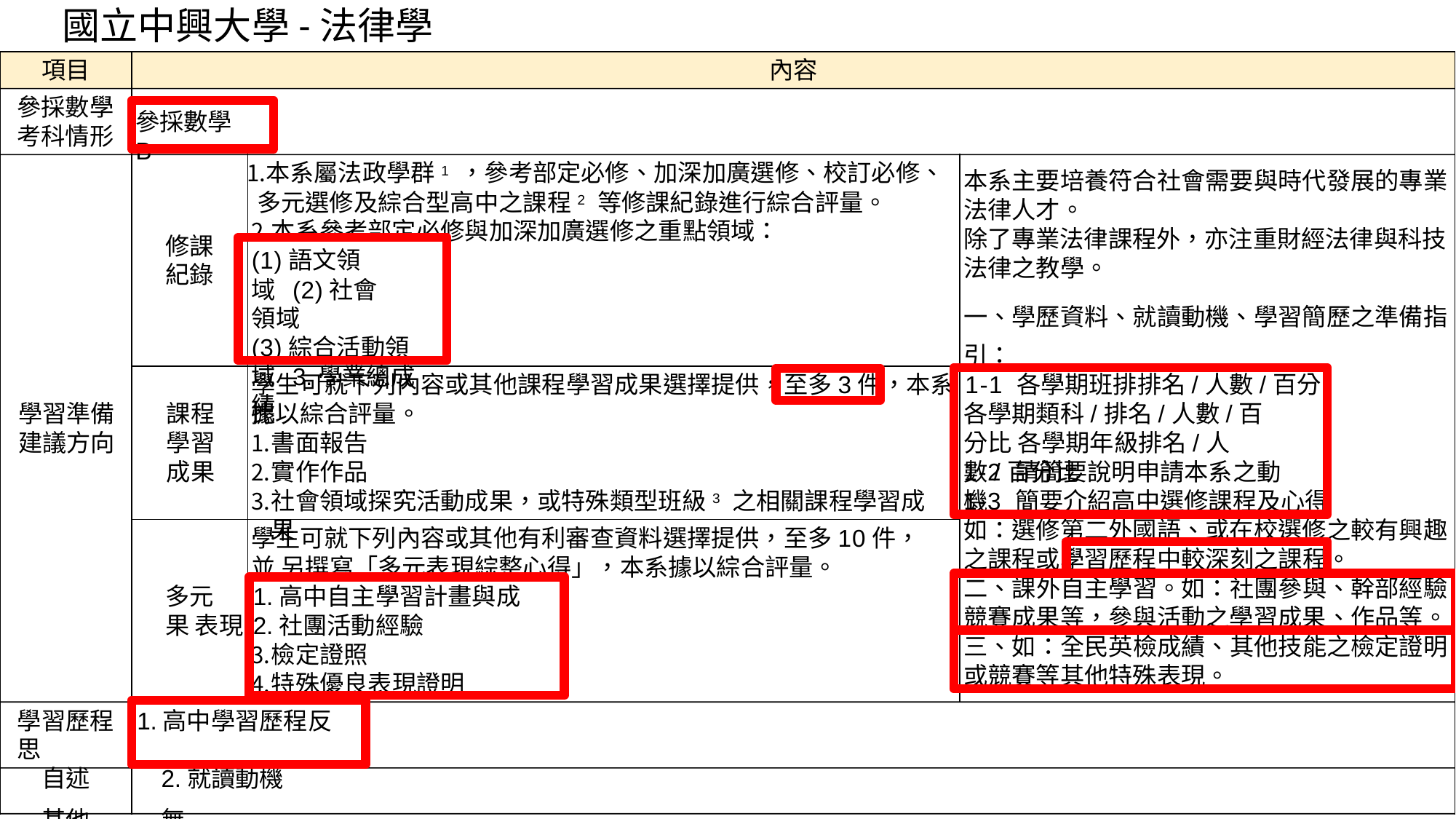

# 國立中興大學-法律學系

項目
內容
參採數學 考科情形

參採數學B
本系屬法政學群1 ，參考部定必修、加深加廣選修、校訂必修、 多元選修及綜合型高中之課程2 等修課紀錄進行綜合評量。
本系參考部定必修與加深加廣選修之重點領域：
本系主要培養符合社會需要與時代發展的專業 法律人才。
除了專業法律課程外，亦注重財經法律與科技
法律之教學。

一、學歷資料、就讀動機、學習簡歷之準備指
修課
(1)語文領域  (2)社會領域
(3)綜合活動領域  3.學業總成績
紀錄
引：
學生可就下列內容或其他課程學習成果選擇提供，至多3件，本系	1-1 各學期班排排名/人數/百分比
學習準備	課程
建議方向	學習 成果
據以綜合評量。
各學期類科/排名/人數/百分比 各學期年級排名/人數/百分比
書面報告
實作作品
社會領域探究活動成果，或特殊類型班級3 之相關課程學習成果
1-2 請簡要說明申請本系之動機
1-3 簡要介紹高中選修課程及心得
如：選修第二外國語、或在校選修之較有興趣
學生可就下列內容或其他有利審查資料選擇提供，至多10件，並 另撰寫「多元表現綜整心得」，本系據以綜合評量。
之課程或學習歷程中較深刻之課程。
二、課外自主學習。如：社團參與、幹部經驗
多元	1.高中自主學習計畫與成果 表現	2.社團活動經驗
檢定證照
特殊優良表現證明
競賽成果等，參與活動之學習成果、作品等。
三、如：全民英檢成績、其他技能之檢定證明 或競賽等其他特殊表現。
學習歷程	1.高中學習歷程反思
自述	2.就讀動機
其他	無